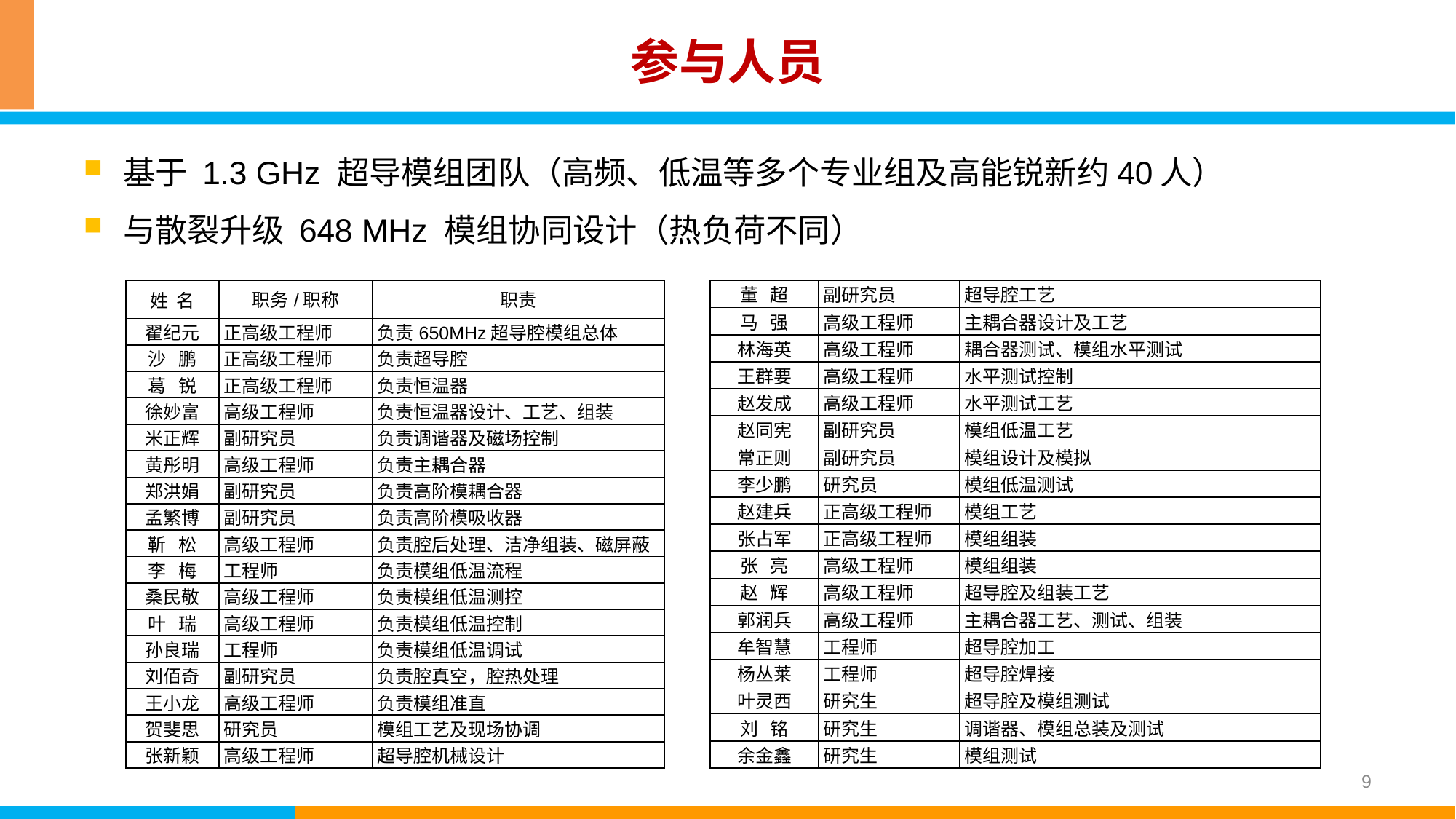

# 参与人员
基于 1.3 GHz 超导模组团队（高频、低温等多个专业组及高能锐新约40人）
与散裂升级 648 MHz 模组协同设计（热负荷不同）
| 董 超 | 副研究员 | 超导腔工艺 |
| --- | --- | --- |
| 马 强 | 高级工程师 | 主耦合器设计及工艺 |
| 林海英 | 高级工程师 | 耦合器测试、模组水平测试 |
| 王群要 | 高级工程师 | 水平测试控制 |
| 赵发成 | 高级工程师 | 水平测试工艺 |
| 赵同宪 | 副研究员 | 模组低温工艺 |
| 常正则 | 副研究员 | 模组设计及模拟 |
| 李少鹏 | 研究员 | 模组低温测试 |
| 赵建兵 | 正高级工程师 | 模组工艺 |
| 张占军 | 正高级工程师 | 模组组装 |
| 张 亮 | 高级工程师 | 模组组装 |
| 赵 辉 | 高级工程师 | 超导腔及组装工艺 |
| 郭润兵 | 高级工程师 | 主耦合器工艺、测试、组装 |
| 牟智慧 | 工程师 | 超导腔加工 |
| 杨丛莱 | 工程师 | 超导腔焊接 |
| 叶灵西 | 研究生 | 超导腔及模组测试 |
| 刘 铭 | 研究生 | 调谐器、模组总装及测试 |
| 余金鑫 | 研究生 | 模组测试 |
| 姓 名 | 职务/职称 | 职责 |
| --- | --- | --- |
| 翟纪元 | 正高级工程师 | 负责650MHz超导腔模组总体 |
| 沙 鹏 | 正高级工程师 | 负责超导腔 |
| 葛 锐 | 正高级工程师 | 负责恒温器 |
| 徐妙富 | 高级工程师 | 负责恒温器设计、工艺、组装 |
| 米正辉 | 副研究员 | 负责调谐器及磁场控制 |
| 黄彤明 | 高级工程师 | 负责主耦合器 |
| 郑洪娟 | 副研究员 | 负责高阶模耦合器 |
| 孟繁博 | 副研究员 | 负责高阶模吸收器 |
| 靳 松 | 高级工程师 | 负责腔后处理、洁净组装、磁屏蔽 |
| 李 梅 | 工程师 | 负责模组低温流程 |
| 桑民敬 | 高级工程师 | 负责模组低温测控 |
| 叶 瑞 | 高级工程师 | 负责模组低温控制 |
| 孙良瑞 | 工程师 | 负责模组低温调试 |
| 刘佰奇 | 副研究员 | 负责腔真空，腔热处理 |
| 王小龙 | 高级工程师 | 负责模组准直 |
| 贺斐思 | 研究员 | 模组工艺及现场协调 |
| 张新颖 | 高级工程师 | 超导腔机械设计 |
9